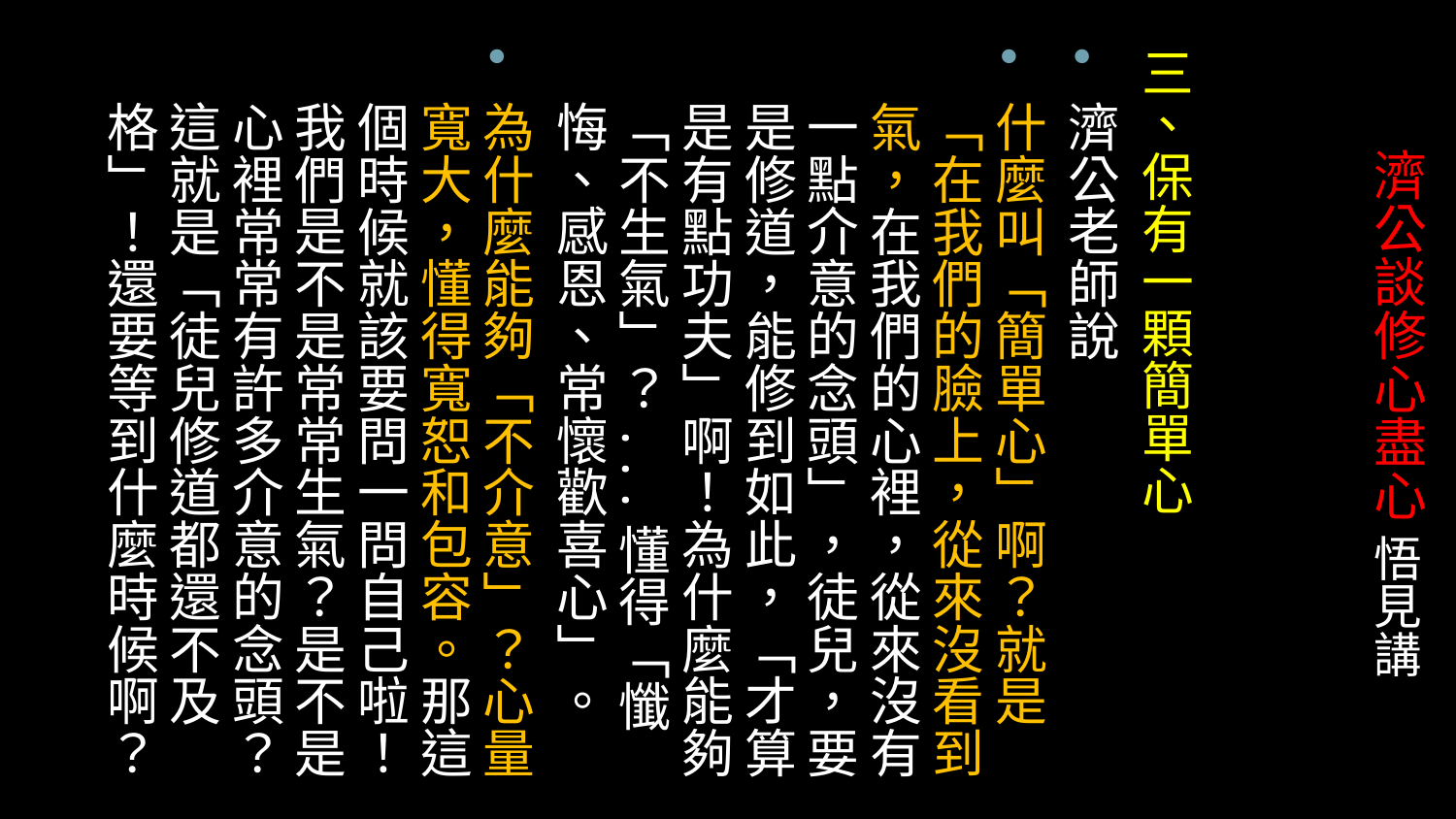

三、保有一顆簡單心
濟公老師說
什麼叫「簡單心」啊？就是「在我們的臉上，從來沒看到氣，在我們的心裡，從來沒有一點介意的念頭」，徒兒，要是修道，能修到如此，「才算是有點功夫」啊！為什麼能夠「不生氣」？...懂得「懺悔、感恩、常懷歡喜心」。
為什麼能夠「不介意」？心量寬大，懂得寬恕和包容。那這個時候就該要問一問自己啦！我們是不是常常生氣？是不是心裡常常有許多介意的念頭？這就是「徒兒修道都還不及格」！還要等到什麼時候啊？

# 濟公談修心盡心 悟見講